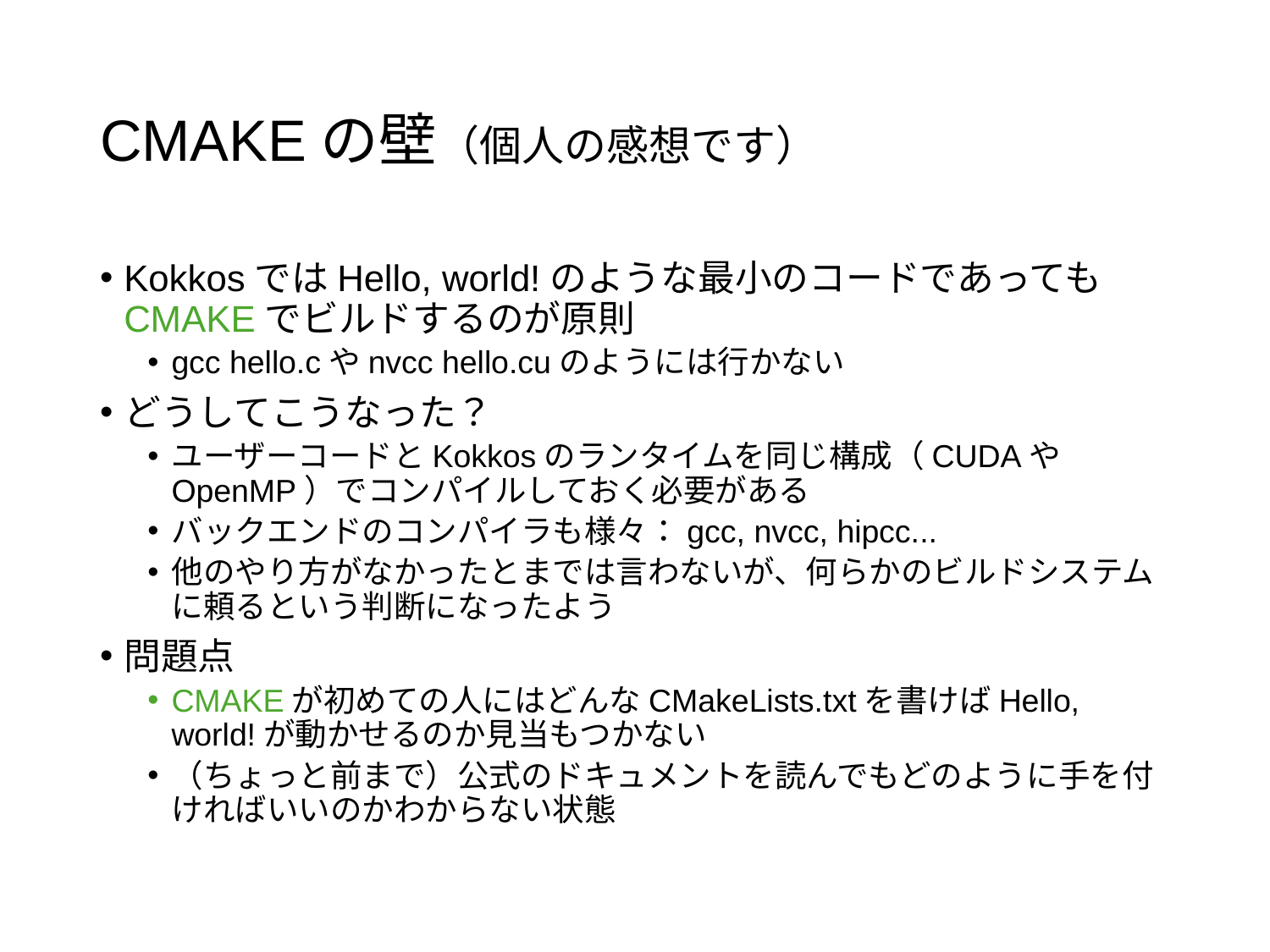

# CMAKEの壁（個人の感想です）
KokkosではHello, world!のような最小のコードであってもCMAKEでビルドするのが原則
gcc hello.cやnvcc hello.cuのようには行かない
どうしてこうなった？
ユーザーコードとKokkosのランタイムを同じ構成（CUDAやOpenMP）でコンパイルしておく必要がある
バックエンドのコンパイラも様々：gcc, nvcc, hipcc...
他のやり方がなかったとまでは言わないが、何らかのビルドシステムに頼るという判断になったよう
問題点
CMAKEが初めての人にはどんなCMakeLists.txtを書けばHello, world!が動かせるのか見当もつかない
（ちょっと前まで）公式のドキュメントを読んでもどのように手を付ければいいのかわからない状態